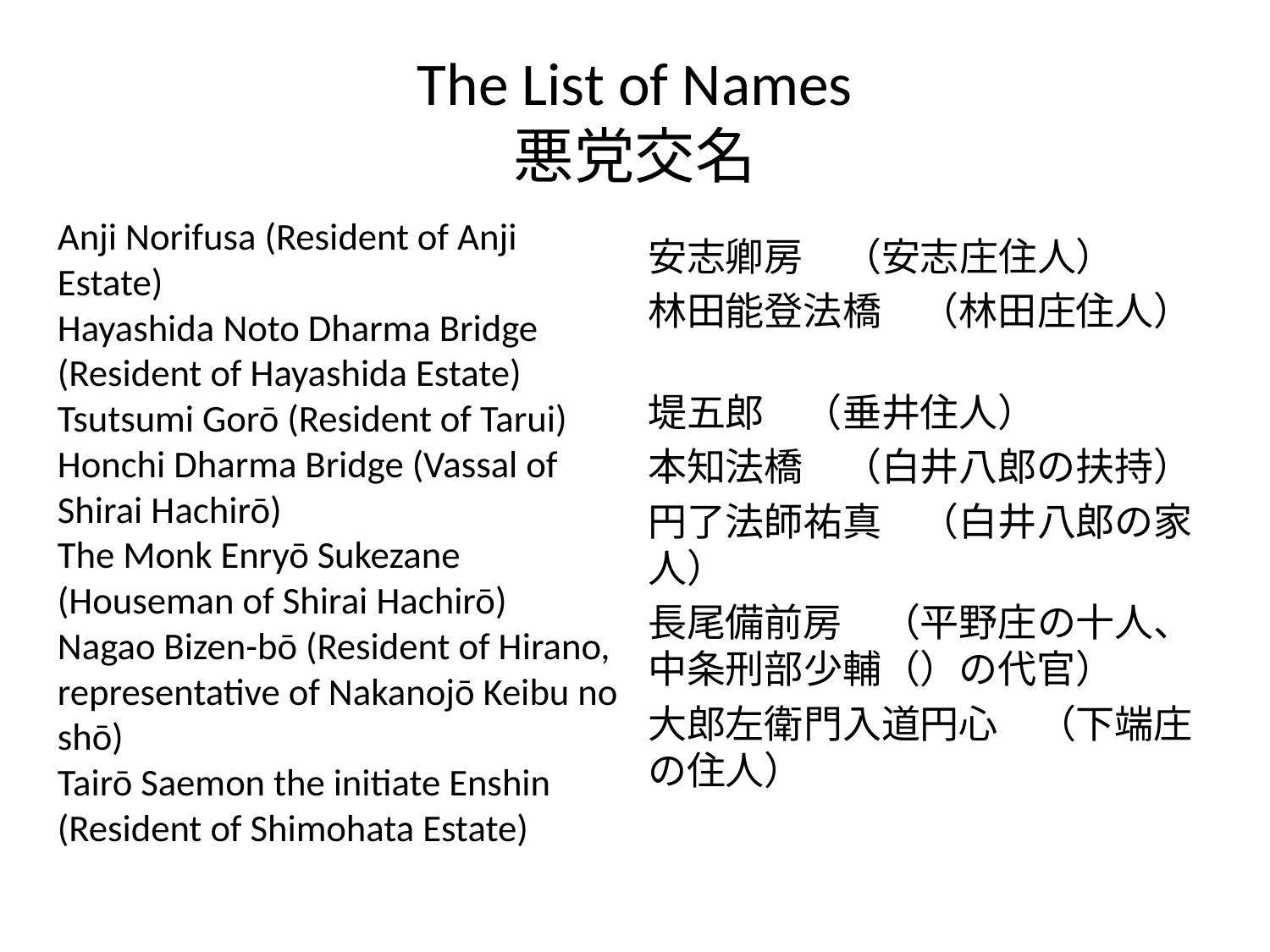

# The List of Names 悪党交名
Anji Norifusa (Resident of Anji Estate)
Hayashida Noto Dharma Bridge (Resident of Hayashida Estate)
Tsutsumi Gorō (Resident of Tarui)
Honchi Dharma Bridge (Vassal of Shirai Hachirō)
The Monk Enryō Sukezane (Houseman of Shirai Hachirō)
Nagao Bizen-bō (Resident of Hirano, representative of Nakanojō Keibu no shō)
Tairō Saemon the initiate Enshin (Resident of Shimohata Estate)
安志卿房　（安志庄住人）
林田能登法橋　（林田庄住人）
堤五郎　（垂井住人）
本知法橋　（白井八郎の扶持）
円了法師祐真　（白井八郎の家人）
長尾備前房　（平野庄の十人、中条刑部少輔（）の代官）
大郎左衛門入道円心　（下端庄の住人）